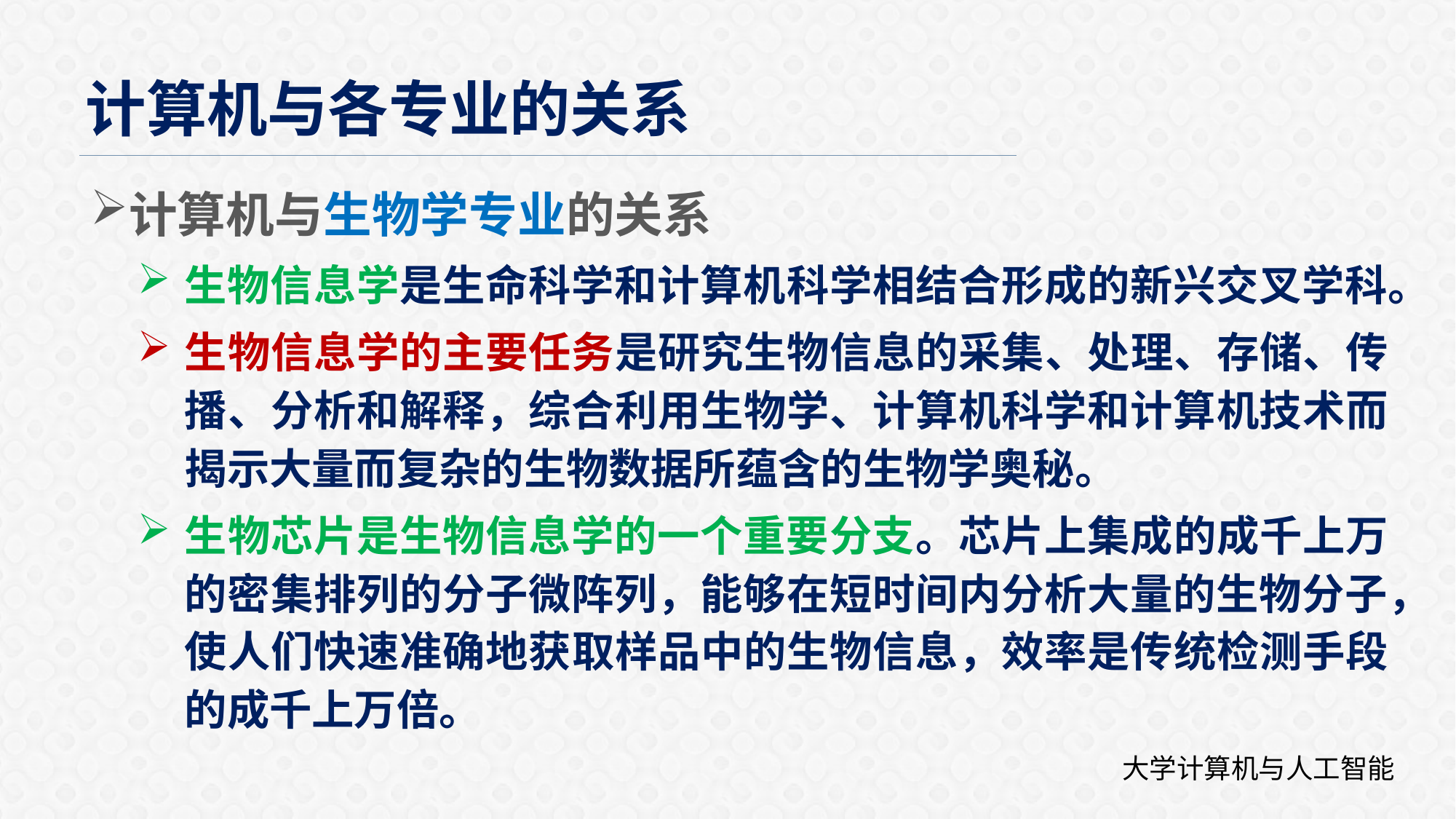

计算机与各专业的关系
计算机与生物学专业的关系
生物信息学是生命科学和计算机科学相结合形成的新兴交叉学科。
生物信息学的主要任务是研究生物信息的采集、处理、存储、传播、分析和解释，综合利用生物学、计算机科学和计算机技术而揭示大量而复杂的生物数据所蕴含的生物学奥秘。
生物芯片是生物信息学的一个重要分支。芯片上集成的成千上万的密集排列的分子微阵列，能够在短时间内分析大量的生物分子，使人们快速准确地获取样品中的生物信息，效率是传统检测手段的成千上万倍。